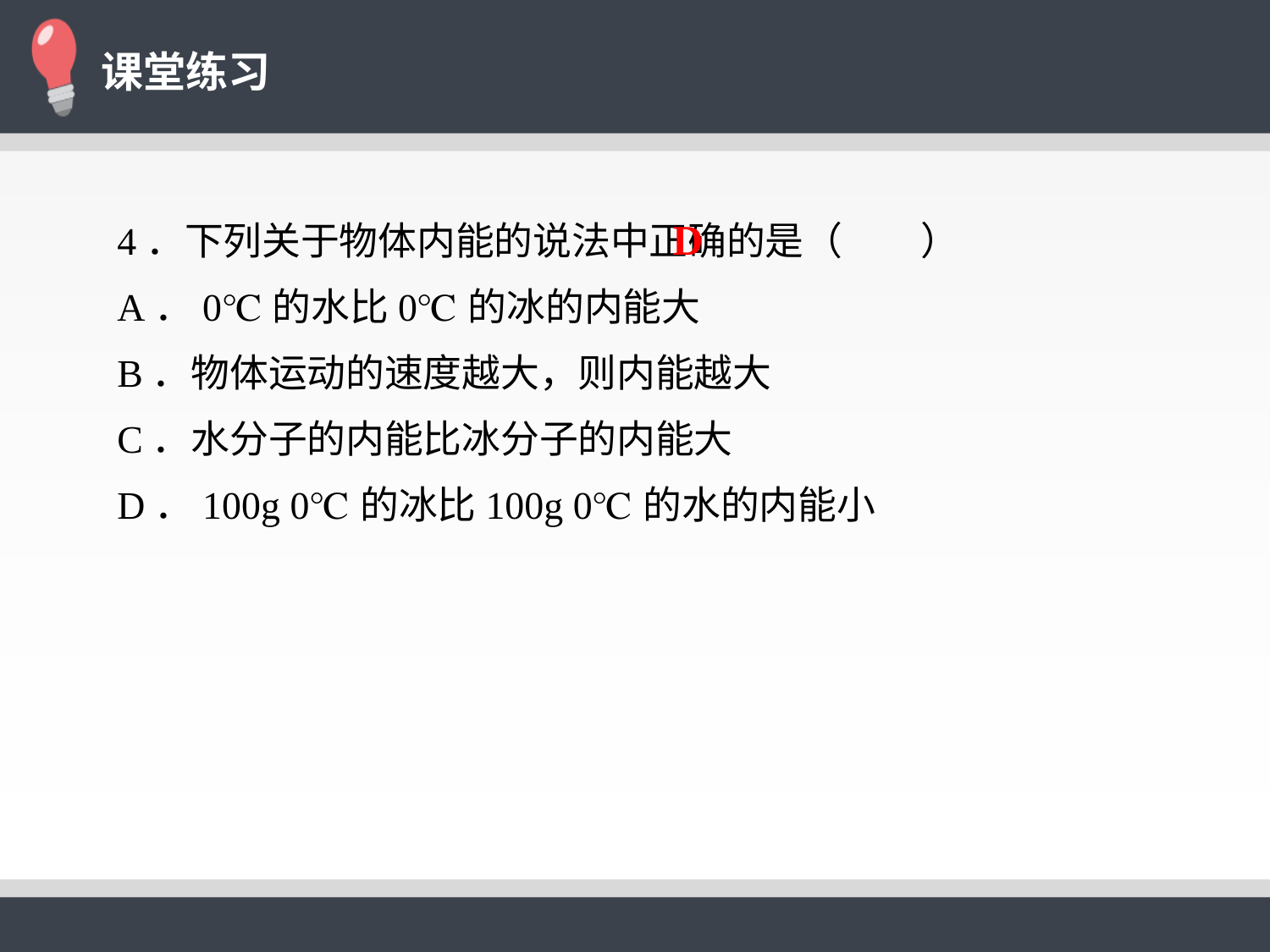

D
4．下列关于物体内能的说法中正确的是（         ）
A．0℃的水比0℃的冰的内能大
B．物体运动的速度越大，则内能越大
C．水分子的内能比冰分子的内能大
D．100g 0℃的冰比100g 0℃的水的内能小